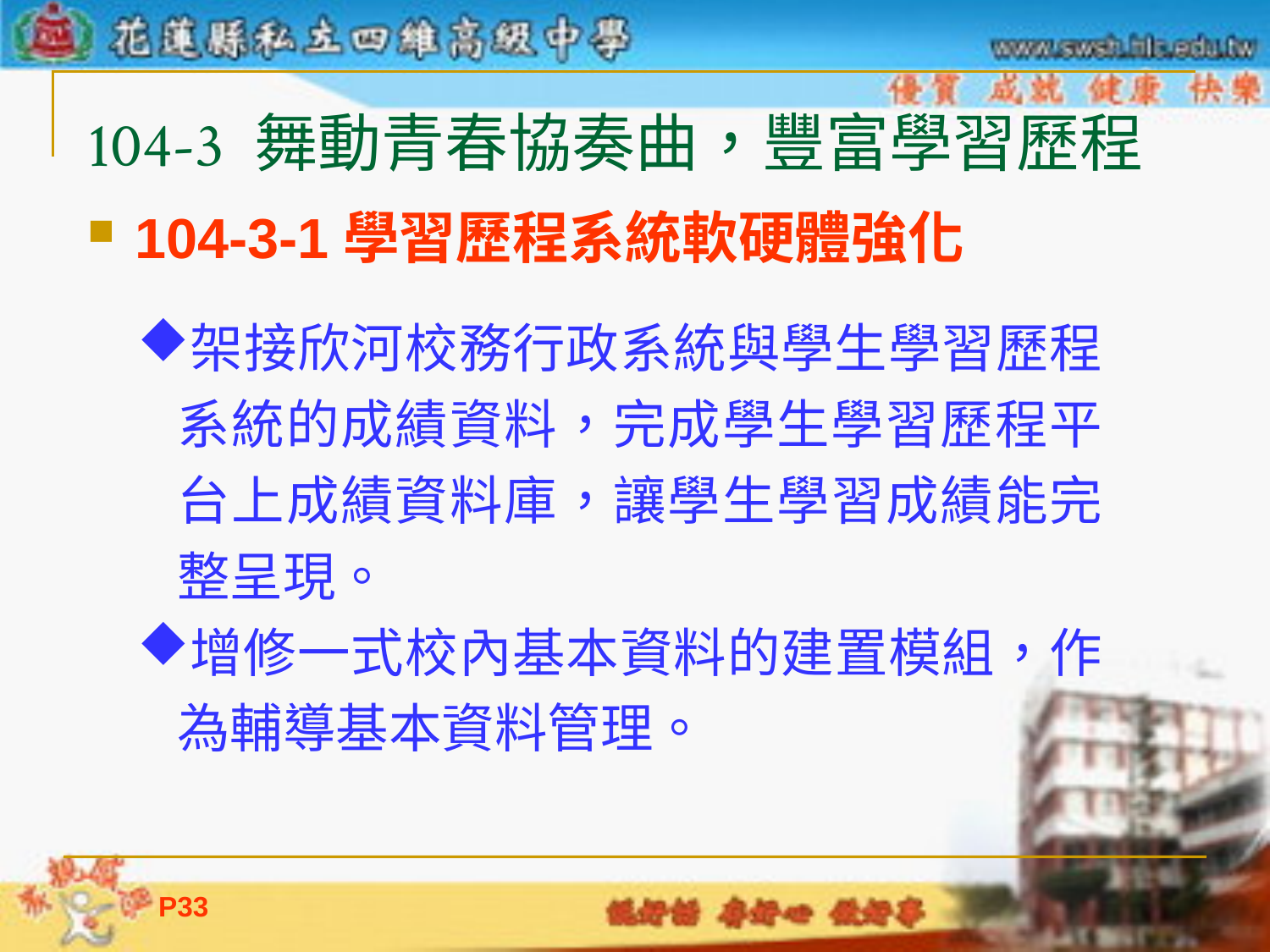

104-3 舞動青春協奏曲，豐富學習歷程
104-3-1學習歷程系統軟硬體強化
架接欣河校務行政系統與學生學習歷程系統的成績資料，完成學生學習歷程平台上成績資料庫，讓學生學習成績能完整呈現。
增修一式校內基本資料的建置模組，作為輔導基本資料管理。
P33